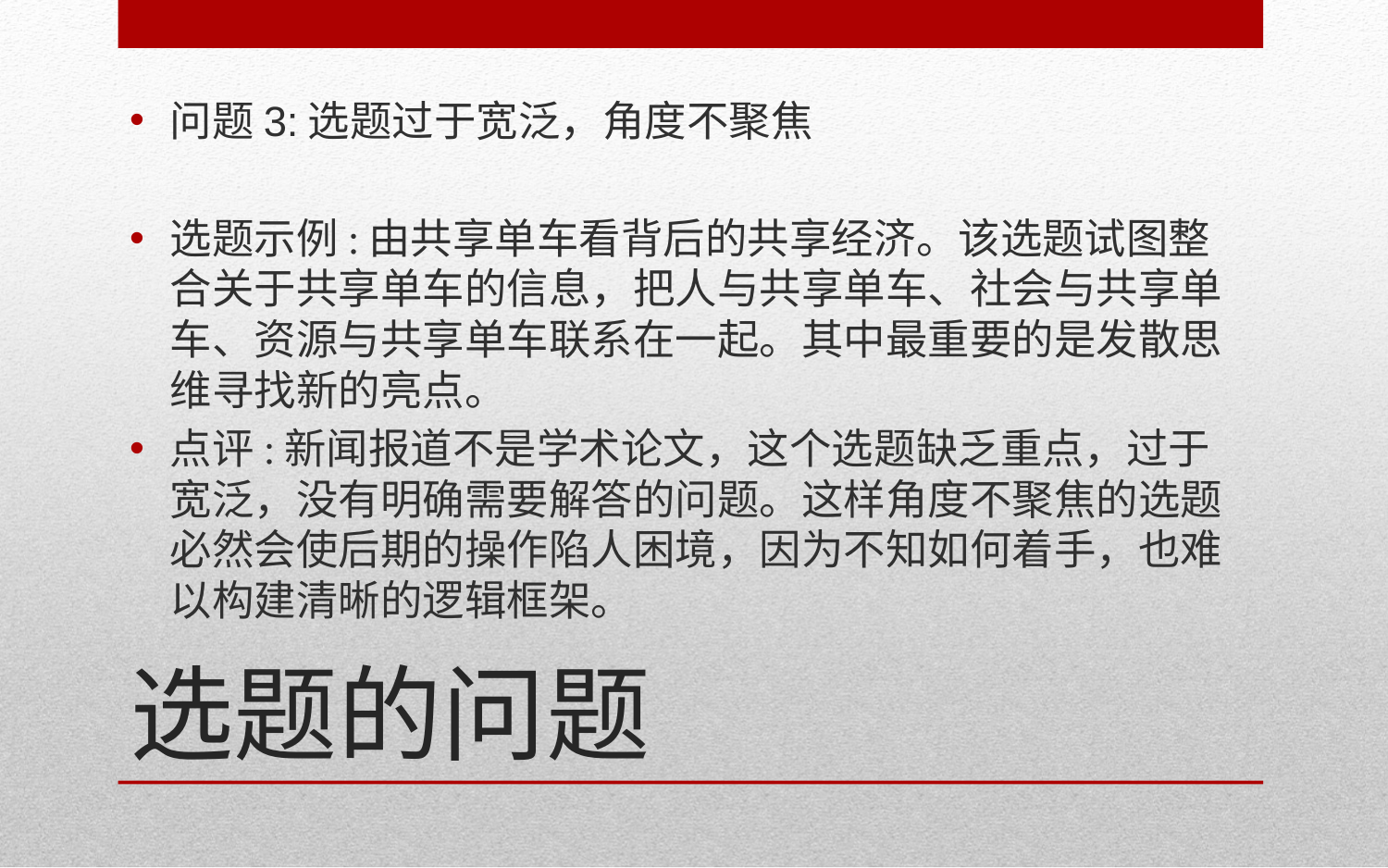

问题3:选题过于宽泛，角度不聚焦

选题示例:由共享单车看背后的共享经济。该选题试图整合关于共享单车的信息，把人与共享单车、社会与共享单车、资源与共享单车联系在一起。其中最重要的是发散思维寻找新的亮点。
点评:新闻报道不是学术论文，这个选题缺乏重点，过于宽泛，没有明确需要解答的问题。这样角度不聚焦的选题必然会使后期的操作陷人困境，因为不知如何着手，也难以构建清晰的逻辑框架。
# 选题的问题